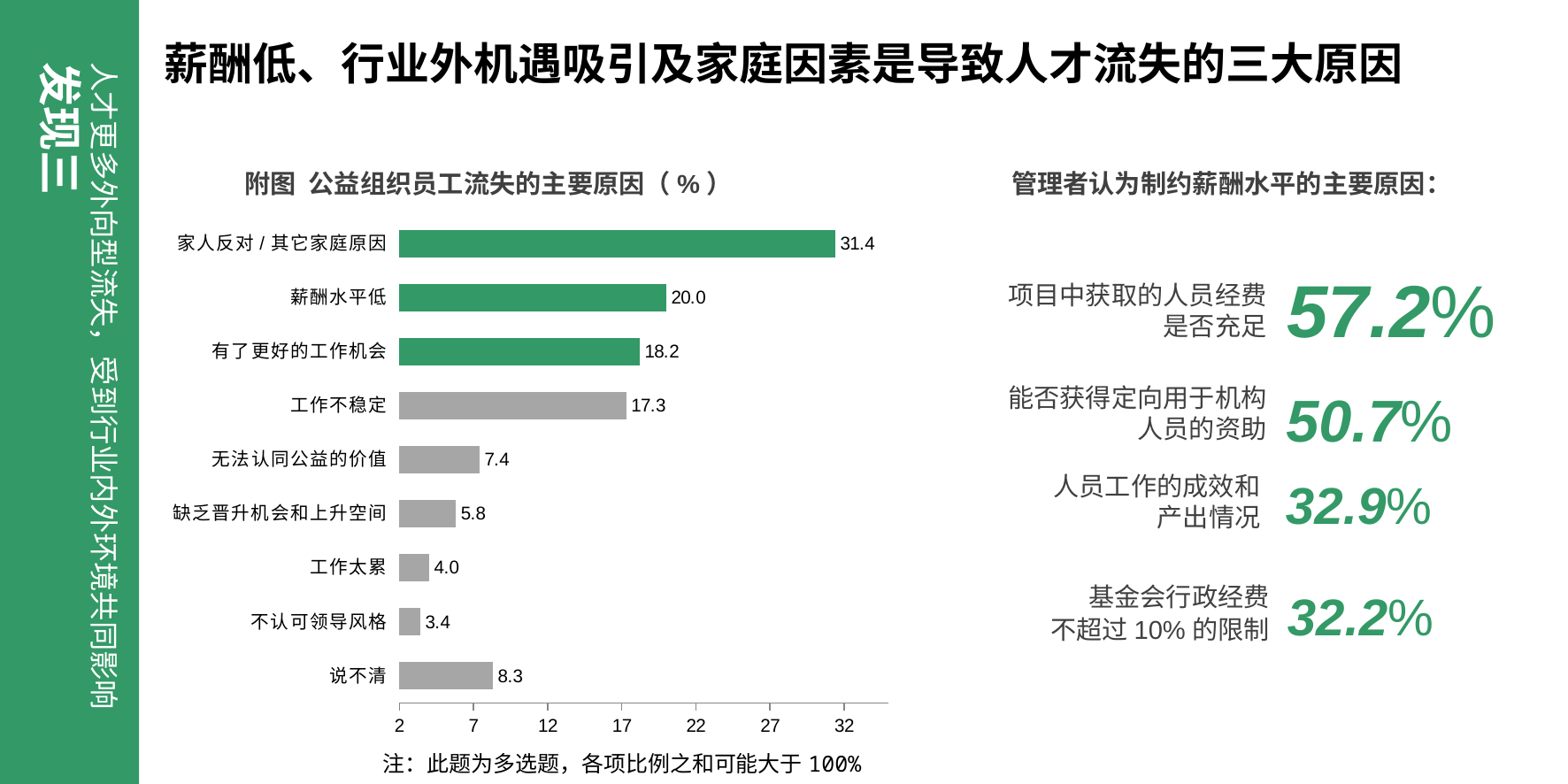

薪酬低、行业外机遇吸引及家庭因素是导致人才流失的三大原因
人才更多外向型流失，受到行业内外环境共同影响发现三
附图  公益组织员工流失的主要原因（%）
管理者认为制约薪酬水平的主要原因：

### Chart

| Category |  |
|---|---|
| 说不清 | 8.3 |
| 不认可领导风格 | 3.4 |
| 工作太累 | 4.0 |
|  缺乏晋升机会和上升空间 | 5.8 |
|  无法认同公益的价值 | 7.4 |
| 工作不稳定 | 17.3 |
|  有了更好的工作机会 | 18.2 |
|  薪酬水平低 | 20.0 |
| 家人反对/其它家庭原因 | 31.4 |
57.2%
 项目中获取的人员经费
是否充足
 能否获得定向用于机构
人员的资助
50.7%
 人员工作的成效和
产出情况
32.9%
 基金会行政经费
不超过10%的限制
32.2%
注：此题为多选题，各项比例之和可能大于100%